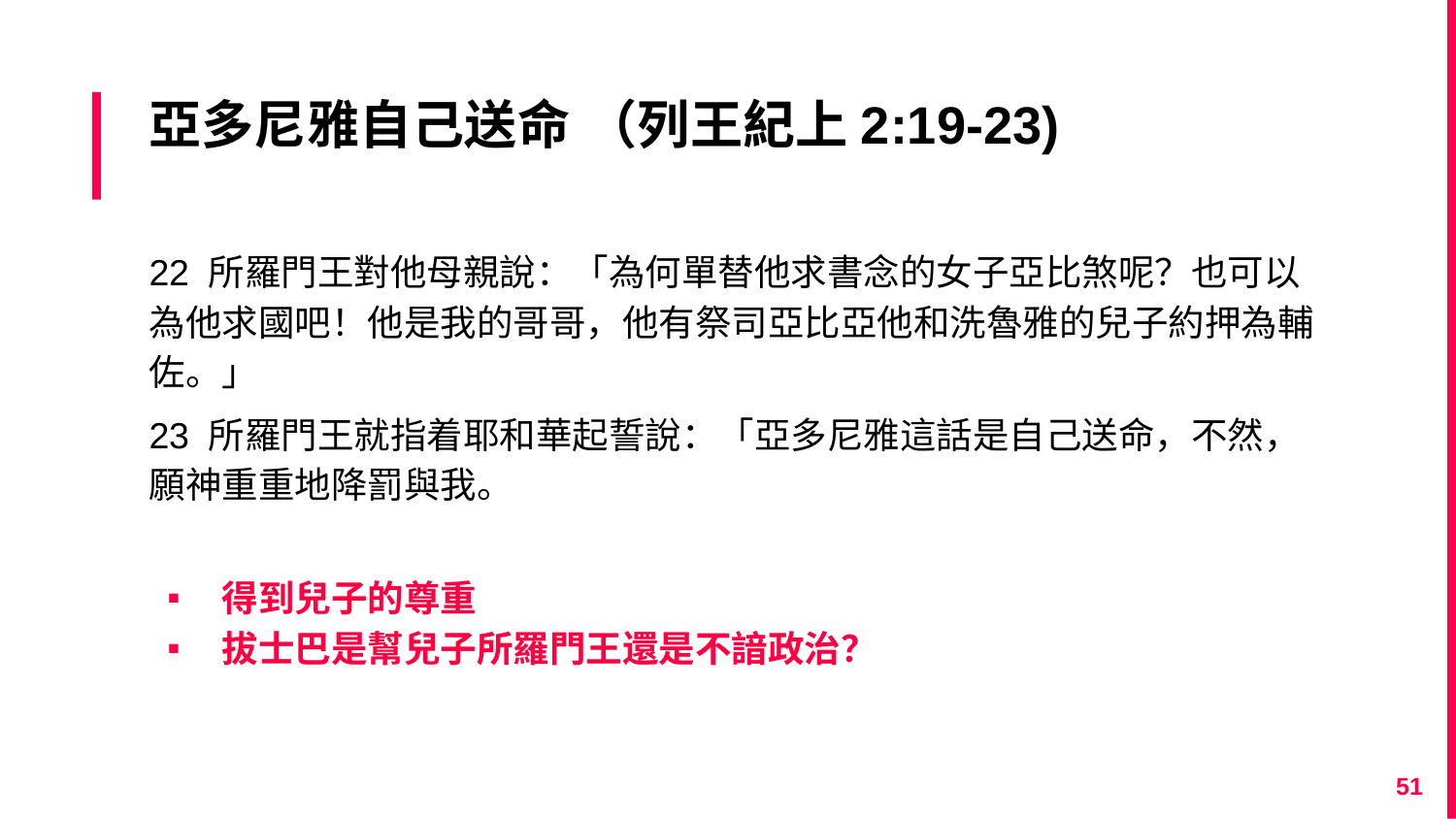

# 亞多尼雅自己送命 （列王紀上2:19-23)

22 所羅門王對他母親說：「為何單替他求書念的女子亞比煞呢？也可以為他求國吧！他是我的哥哥，他有祭司亞比亞他和洗魯雅的兒子約押為輔佐。」
23 所羅門王就指着耶和華起誓說：「亞多尼雅這話是自己送命，不然，願神重重地降罰與我。

得到兒子的尊重
拔士巴是幫兒子所羅門王還是不諳政治？

51